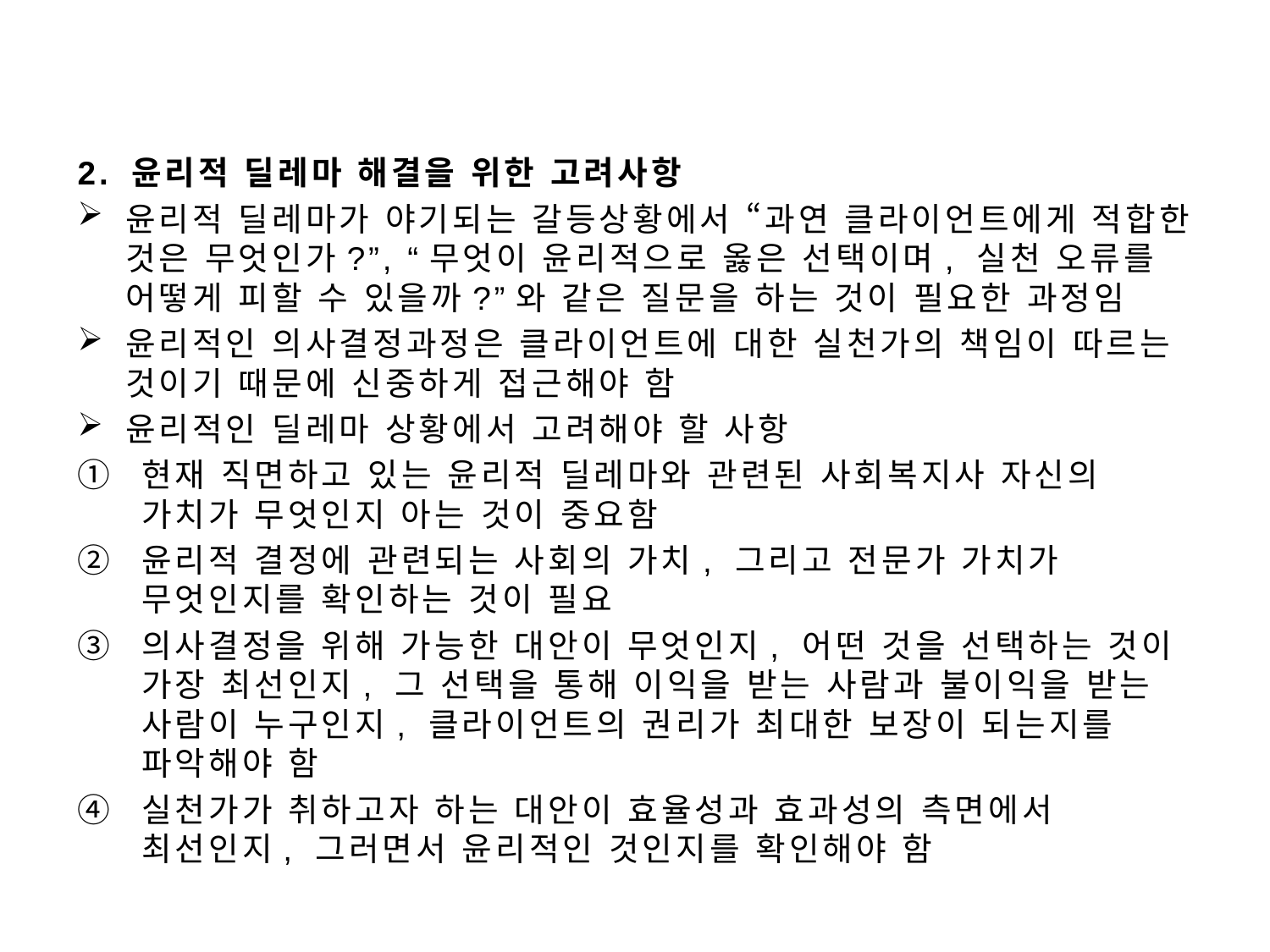

#
2. 윤리적 딜레마 해결을 위한 고려사항
윤리적 딜레마가 야기되는 갈등상황에서 “과연 클라이언트에게 적합한 것은 무엇인가?”, “무엇이 윤리적으로 옳은 선택이며, 실천 오류를 어떻게 피할 수 있을까?”와 같은 질문을 하는 것이 필요한 과정임
윤리적인 의사결정과정은 클라이언트에 대한 실천가의 책임이 따르는 것이기 때문에 신중하게 접근해야 함
윤리적인 딜레마 상황에서 고려해야 할 사항
현재 직면하고 있는 윤리적 딜레마와 관련된 사회복지사 자신의 가치가 무엇인지 아는 것이 중요함
윤리적 결정에 관련되는 사회의 가치, 그리고 전문가 가치가 무엇인지를 확인하는 것이 필요
의사결정을 위해 가능한 대안이 무엇인지, 어떤 것을 선택하는 것이 가장 최선인지, 그 선택을 통해 이익을 받는 사람과 불이익을 받는 사람이 누구인지, 클라이언트의 권리가 최대한 보장이 되는지를 파악해야 함
실천가가 취하고자 하는 대안이 효율성과 효과성의 측면에서 최선인지, 그러면서 윤리적인 것인지를 확인해야 함